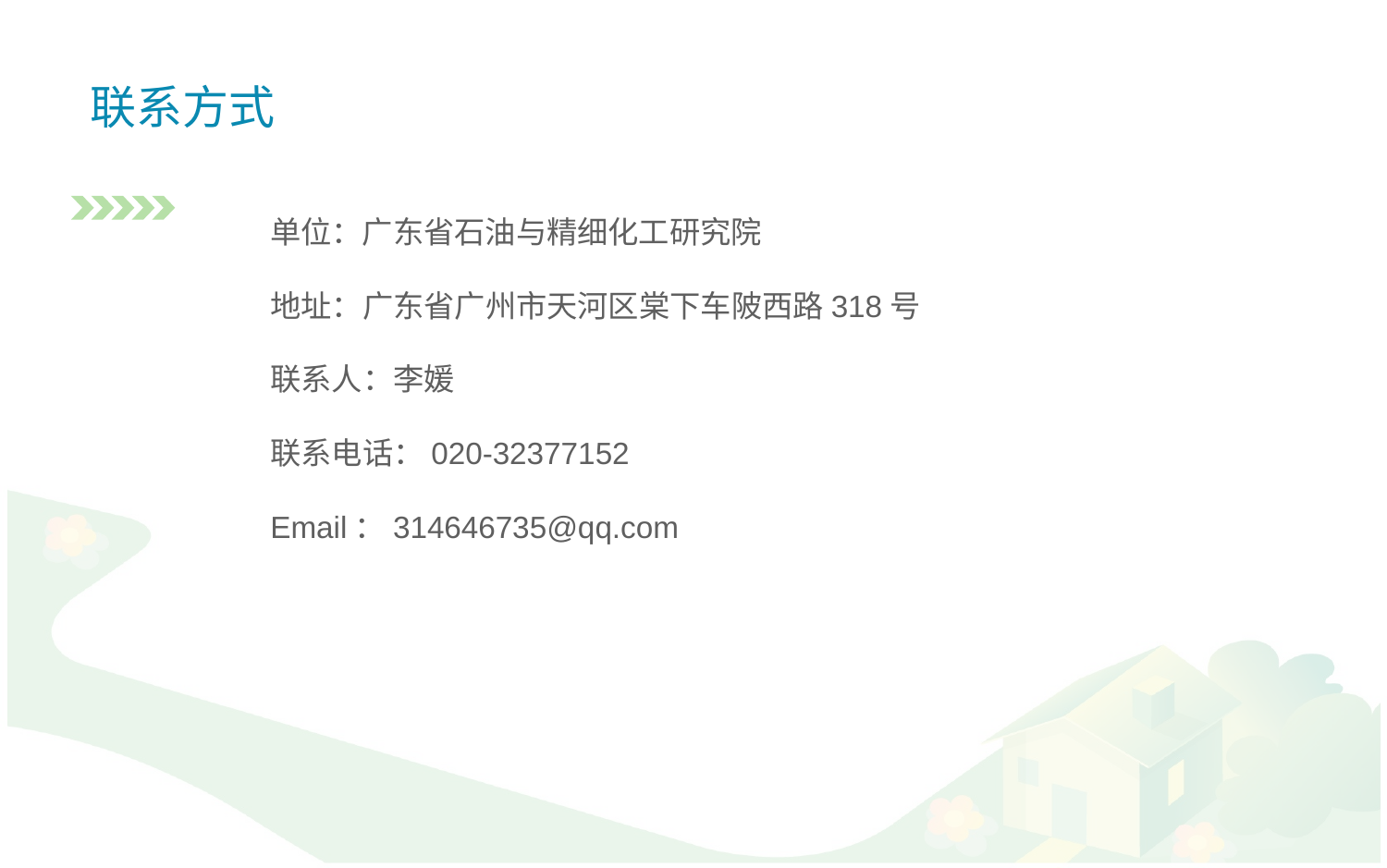

# 联系方式
单位：广东省石油与精细化工研究院
地址：广东省广州市天河区棠下车陂西路318号
联系人：李媛
联系电话：020-32377152
Email：314646735@qq.com